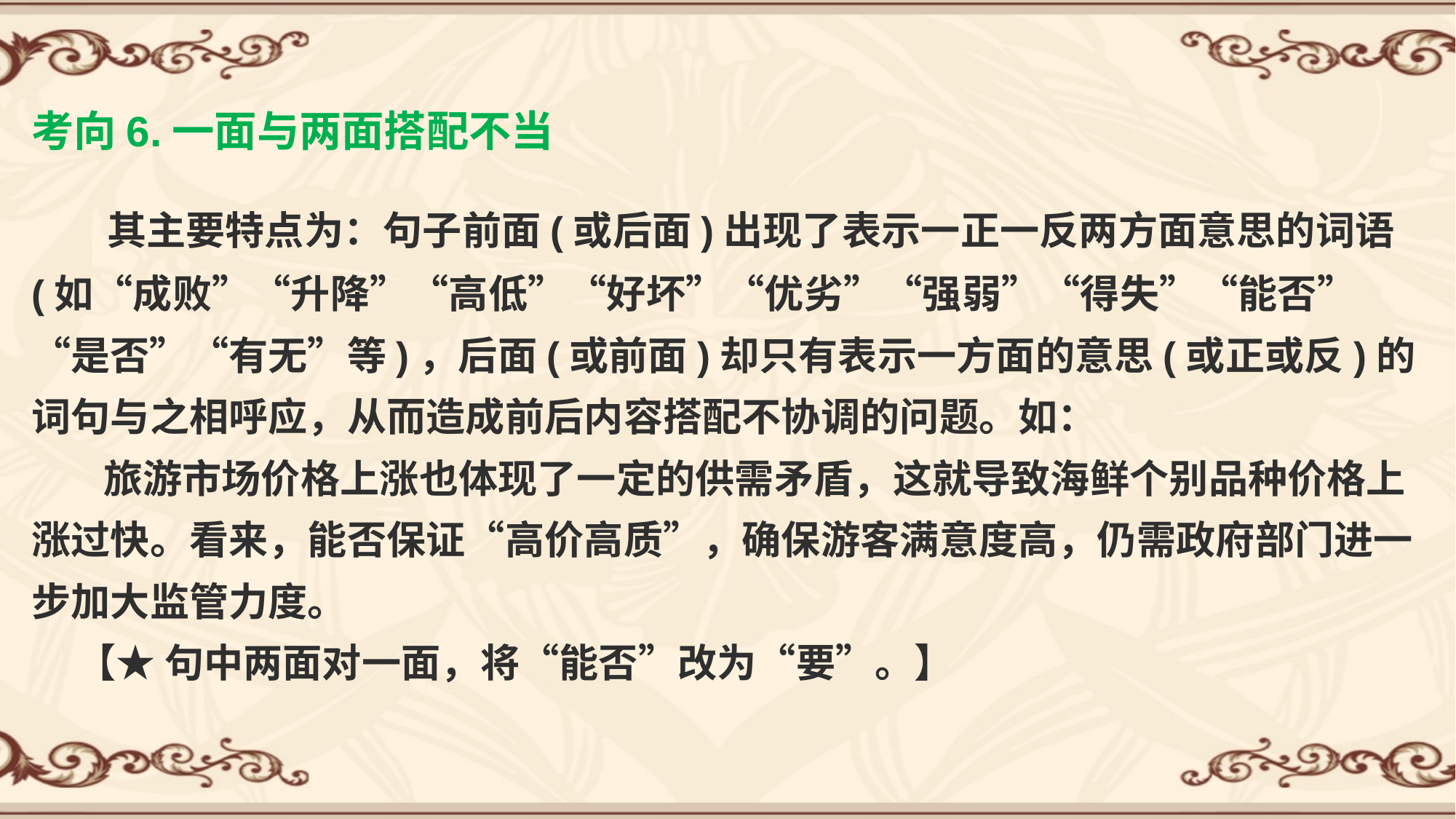

考向6.一面与两面搭配不当
       其主要特点为：句子前面(或后面)出现了表示一正一反两方面意思的词语(如“成败”“升降”“高低”“好坏”“优劣”“强弱”“得失”“能否”“是否”“有无”等)，后面(或前面)却只有表示一方面的意思(或正或反)的词句与之相呼应，从而造成前后内容搭配不协调的问题。如：
       旅游市场价格上涨也体现了一定的供需矛盾，这就导致海鲜个别品种价格上涨过快。看来，能否保证“高价高质”，确保游客满意度高，仍需政府部门进一步加大监管力度。
    【★ 句中两面对一面，将“能否”改为“要”。】